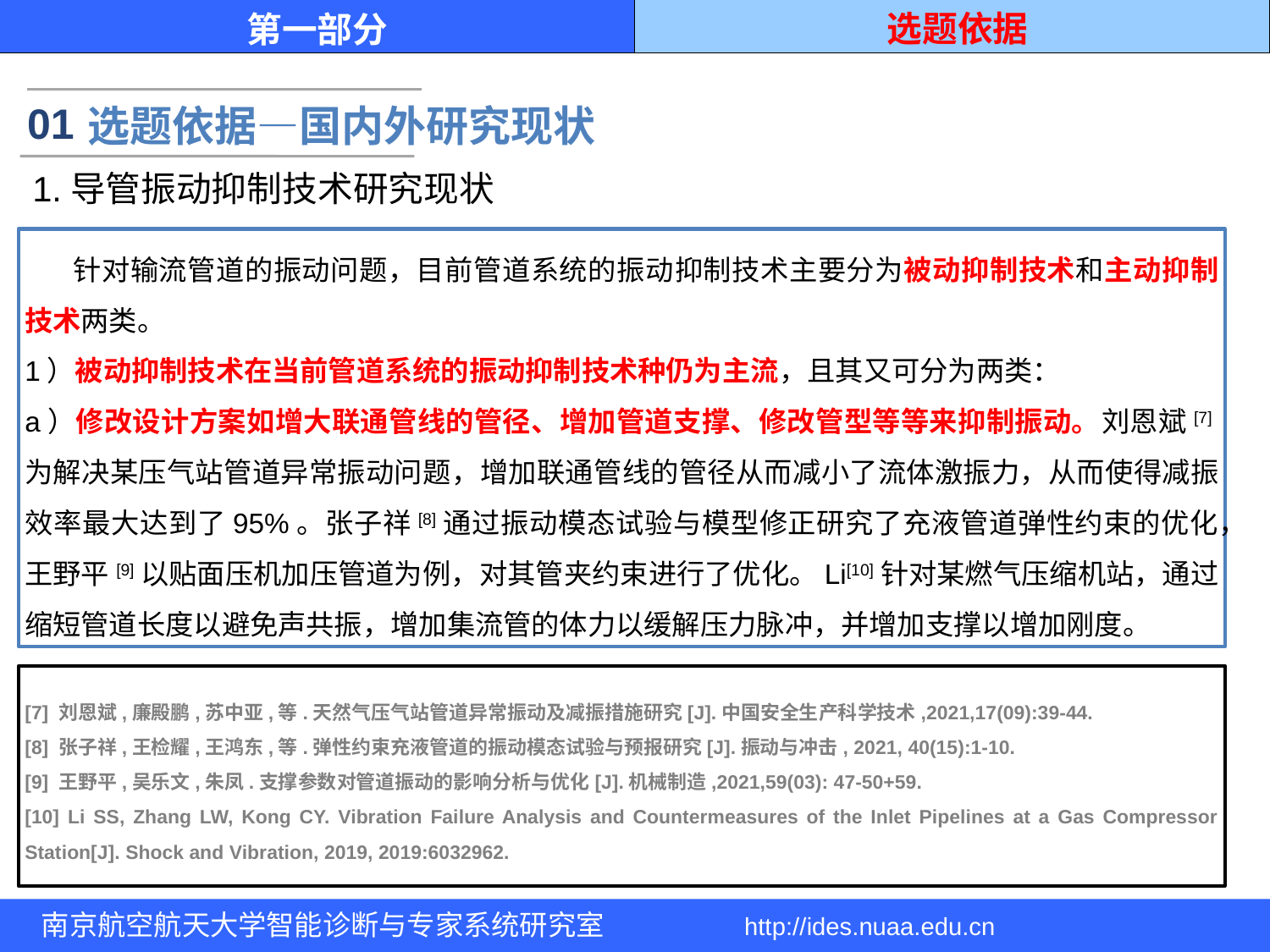

选题依据
第一部分
01
选题依据—国内外研究现状
1.导管振动抑制技术研究现状
      针对输流管道的振动问题，目前管道系统的振动抑制技术主要分为被动抑制技术和主动抑制技术两类。
1）被动抑制技术在当前管道系统的振动抑制技术种仍为主流，且其又可分为两类：
a）修改设计方案如增大联通管线的管径、增加管道支撑、修改管型等等来抑制振动。刘恩斌[7]为解决某压气站管道异常振动问题，增加联通管线的管径从而减小了流体激振力，从而使得减振效率最大达到了95%。张子祥[8]通过振动模态试验与模型修正研究了充液管道弹性约束的优化，王野平[9]以贴面压机加压管道为例，对其管夹约束进行了优化。Li[10]针对某燃气压缩机站，通过缩短管道长度以避免声共振，增加集流管的体力以缓解压力脉冲，并增加支撑以增加刚度。
[7] 刘恩斌,廉殿鹏,苏中亚,等.天然气压气站管道异常振动及减振措施研究[J].中国安全生产科学技术,2021,17(09):39-44.
[8] 张子祥,王检耀,王鸿东,等.弹性约束充液管道的振动模态试验与预报研究[J].振动与冲击, 2021, 40(15):1-10.
[9] 王野平,吴乐文,朱凤.支撑参数对管道振动的影响分析与优化[J].机械制造,2021,59(03): 47-50+59.
[10] Li SS, Zhang LW, Kong CY. Vibration Failure Analysis and Countermeasures of the Inlet Pipelines at a Gas Compressor Station[J]. Shock and Vibration, 2019, 2019:6032962.
南京航空航天大学智能诊断与专家系统研究室                 http://ides.nuaa.edu.cn